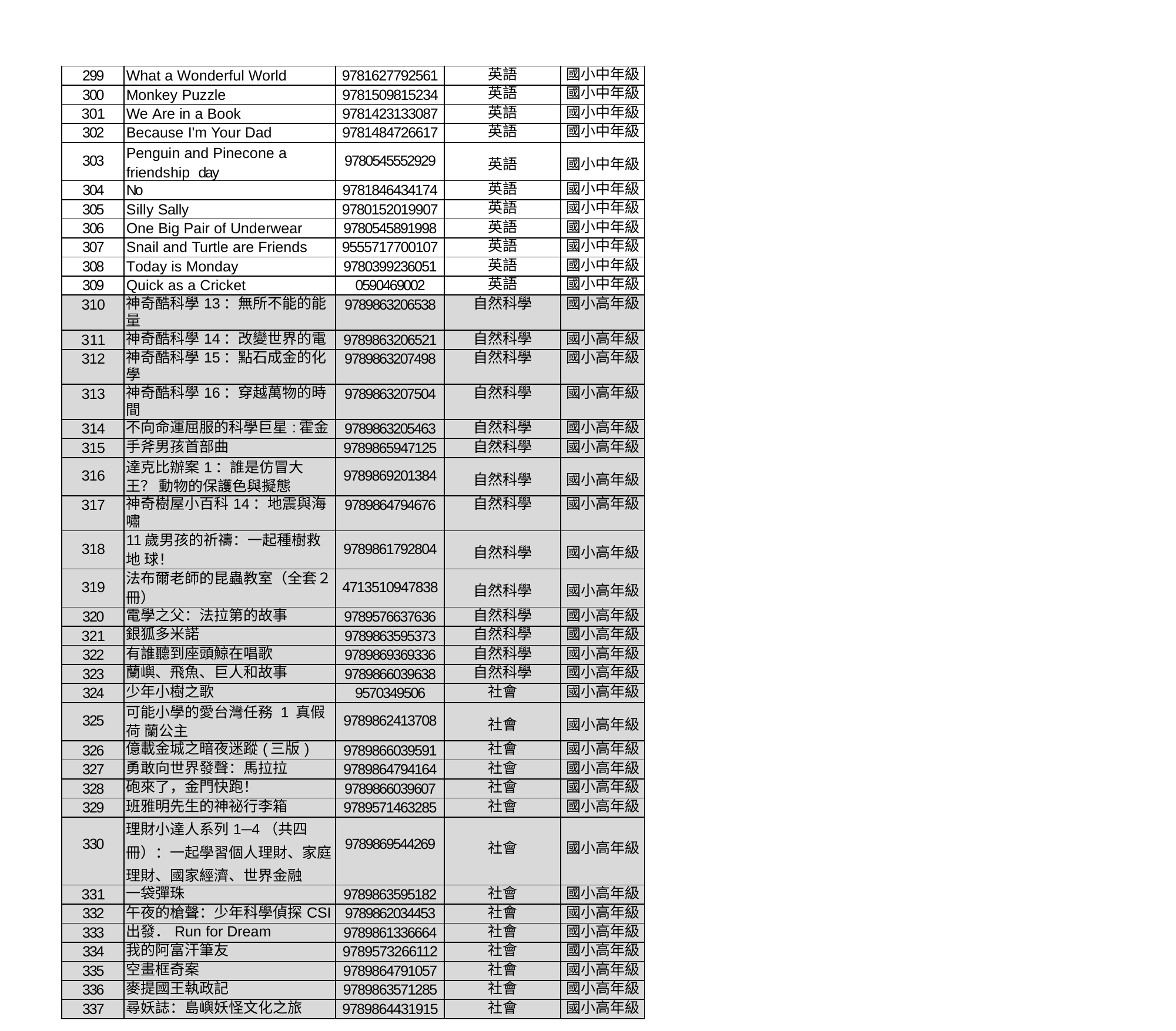

| 299 | What a Wonderful World | 9781627792561 | 英語 | 國小中年級 |
| --- | --- | --- | --- | --- |
| 300 | Monkey Puzzle | 9781509815234 | 英語 | 國小中年級 |
| 301 | We Are in a Book | 9781423133087 | 英語 | 國小中年級 |
| 302 | Because I'm Your Dad | 9781484726617 | 英語 | 國小中年級 |
| 303 | Penguin and Pinecone a friendship day | 9780545552929 | 英語 | 國小中年級 |
| 304 | No | 9781846434174 | 英語 | 國小中年級 |
| 305 | Silly Sally | 9780152019907 | 英語 | 國小中年級 |
| 306 | One Big Pair of Underwear | 9780545891998 | 英語 | 國小中年級 |
| 307 | Snail and Turtle are Friends | 9555717700107 | 英語 | 國小中年級 |
| 308 | Today is Monday | 9780399236051 | 英語 | 國小中年級 |
| 309 | Quick as a Cricket | 0590469002 | 英語 | 國小中年級 |
| 310 | 神奇酷科學13：無所不能的能量 | 9789863206538 | 自然科學 | 國小高年級 |
| 311 | 神奇酷科學14：改變世界的電 | 9789863206521 | 自然科學 | 國小高年級 |
| 312 | 神奇酷科學15：點石成金的化學 | 9789863207498 | 自然科學 | 國小高年級 |
| 313 | 神奇酷科學16：穿越萬物的時間 | 9789863207504 | 自然科學 | 國小高年級 |
| 314 | 不向命運屈服的科學巨星:霍金 | 9789863205463 | 自然科學 | 國小高年級 |
| 315 | 手斧男孩首部曲 | 9789865947125 | 自然科學 | 國小高年級 |
| 316 | 達克比辦案1：誰是仿冒大王？ 動物的保護色與擬態 | 9789869201384 | 自然科學 | 國小高年級 |
| 317 | 神奇樹屋小百科14：地震與海嘯 | 9789864794676 | 自然科學 | 國小高年級 |
| 318 | 11歲男孩的祈禱：一起種樹救地 球！ | 9789861792804 | 自然科學 | 國小高年級 |
| 319 | 法布爾老師的昆蟲教室（全套２ 冊） | 4713510947838 | 自然科學 | 國小高年級 |
| 320 | 電學之父：法拉第的故事 | 9789576637636 | 自然科學 | 國小高年級 |
| 321 | 銀狐多米諾 | 9789863595373 | 自然科學 | 國小高年級 |
| 322 | 有誰聽到座頭鯨在唱歌 | 9789869369336 | 自然科學 | 國小高年級 |
| 323 | 蘭嶼、飛魚、巨人和故事 | 9789866039638 | 自然科學 | 國小高年級 |
| 324 | 少年小樹之歌 | 9570349506 | 社會 | 國小高年級 |
| 325 | 可能小學的愛台灣任務 1 真假荷 蘭公主 | 9789862413708 | 社會 | 國小高年級 |
| 326 | 億載金城之暗夜迷蹤(三版) | 9789866039591 | 社會 | 國小高年級 |
| 327 | 勇敢向世界發聲：馬拉拉 | 9789864794164 | 社會 | 國小高年級 |
| 328 | 砲來了，金門快跑！ | 9789866039607 | 社會 | 國小高年級 |
| 329 | 班雅明先生的神祕行李箱 | 9789571463285 | 社會 | 國小高年級 |
| 330 | 理財小達人系列1─4（共四 冊）：一起學習個人理財、家庭 理財、國家經濟、世界金融 | 9789869544269 | 社會 | 國小高年級 |
| 331 | 一袋彈珠 | 9789863595182 | 社會 | 國小高年級 |
| 332 | 午夜的槍聲：少年科學偵探CSI | 9789862034453 | 社會 | 國小高年級 |
| 333 | 出發．Run for Dream | 9789861336664 | 社會 | 國小高年級 |
| 334 | 我的阿富汗筆友 | 9789573266112 | 社會 | 國小高年級 |
| 335 | 空畫框奇案 | 9789864791057 | 社會 | 國小高年級 |
| 336 | 麥提國王執政記 | 9789863571285 | 社會 | 國小高年級 |
| 337 | 尋妖誌：島嶼妖怪文化之旅 | 9789864431915 | 社會 | 國小高年級 |